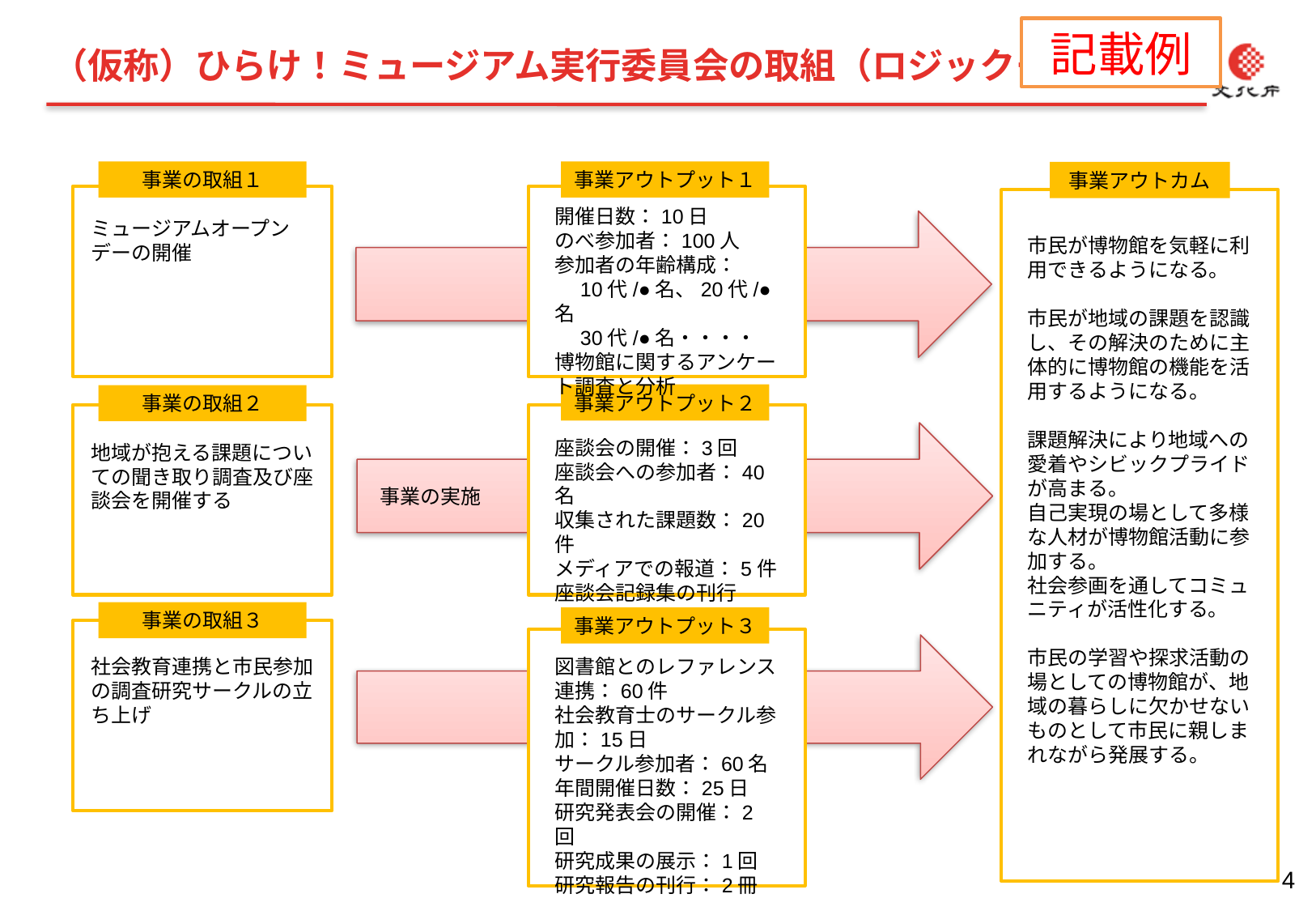

記載例
（仮称）ひらけ！ミュージアム実行委員会の取組（ロジックモデル）
事業の取組１
事業アウトプット１
事業アウトカム

開催日数：10日
のべ参加者：100人
参加者の年齢構成：
　10代/●名、20代/●名
　30代/●名・・・・
博物館に関するアンケート調査と分析
ミュージアムオープンデーの開催

市民が博物館を気軽に利用できるようになる。

市民が地域の課題を認識し、その解決のために主体的に博物館の機能を活用するようになる。

課題解決により地域への愛着やシビックプライドが高まる。
自己実現の場として多様な人材が博物館活動に参加する。
社会参画を通してコミュニティが活性化する。

市民の学習や探求活動の場としての博物館が、地域の暮らしに欠かせないものとして市民に親しまれながら発展する。
事業アウトプット２
事業の取組２

座談会の開催：3回
座談会への参加者：40名
収集された課題数：20件
メディアでの報道：5件
座談会記録集の刊行
地域が抱える課題についての聞き取り調査及び座談会を開催する
事業の実施
事業の取組３
事業アウトプット３

図書館とのレファレンス連携：60件
社会教育士のサークル参加：15日
サークル参加者：60名
年間開催日数：25日
研究発表会の開催：2回
研究成果の展示：1回
研究報告の刊行：2冊
社会教育連携と市民参加の調査研究サークルの立ち上げ